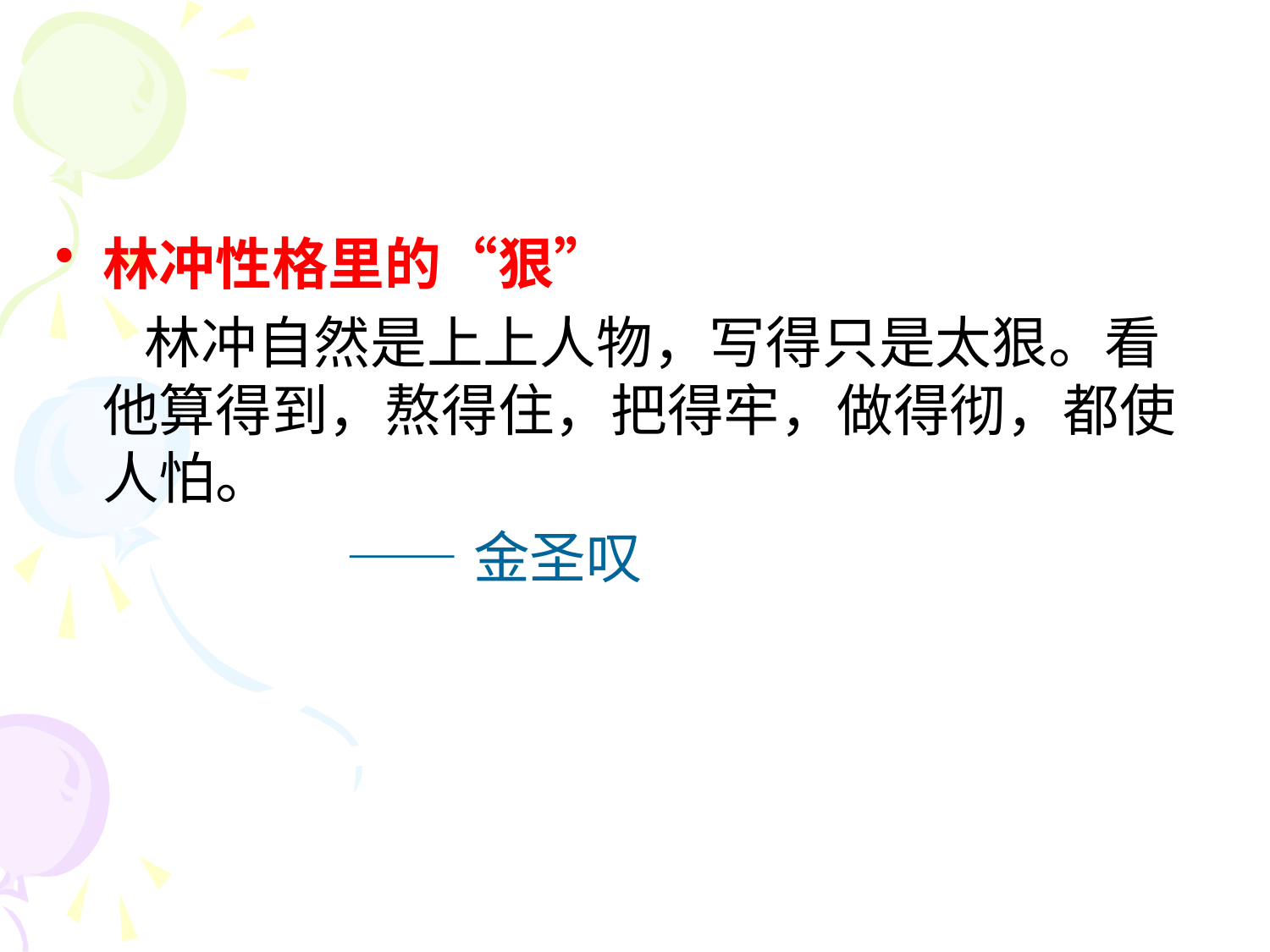

#
林冲性格里的“狠”
      林冲自然是上上人物，写得只是太狠。看他算得到，熬得住，把得牢，做得彻，都使人怕。
                       ——金圣叹